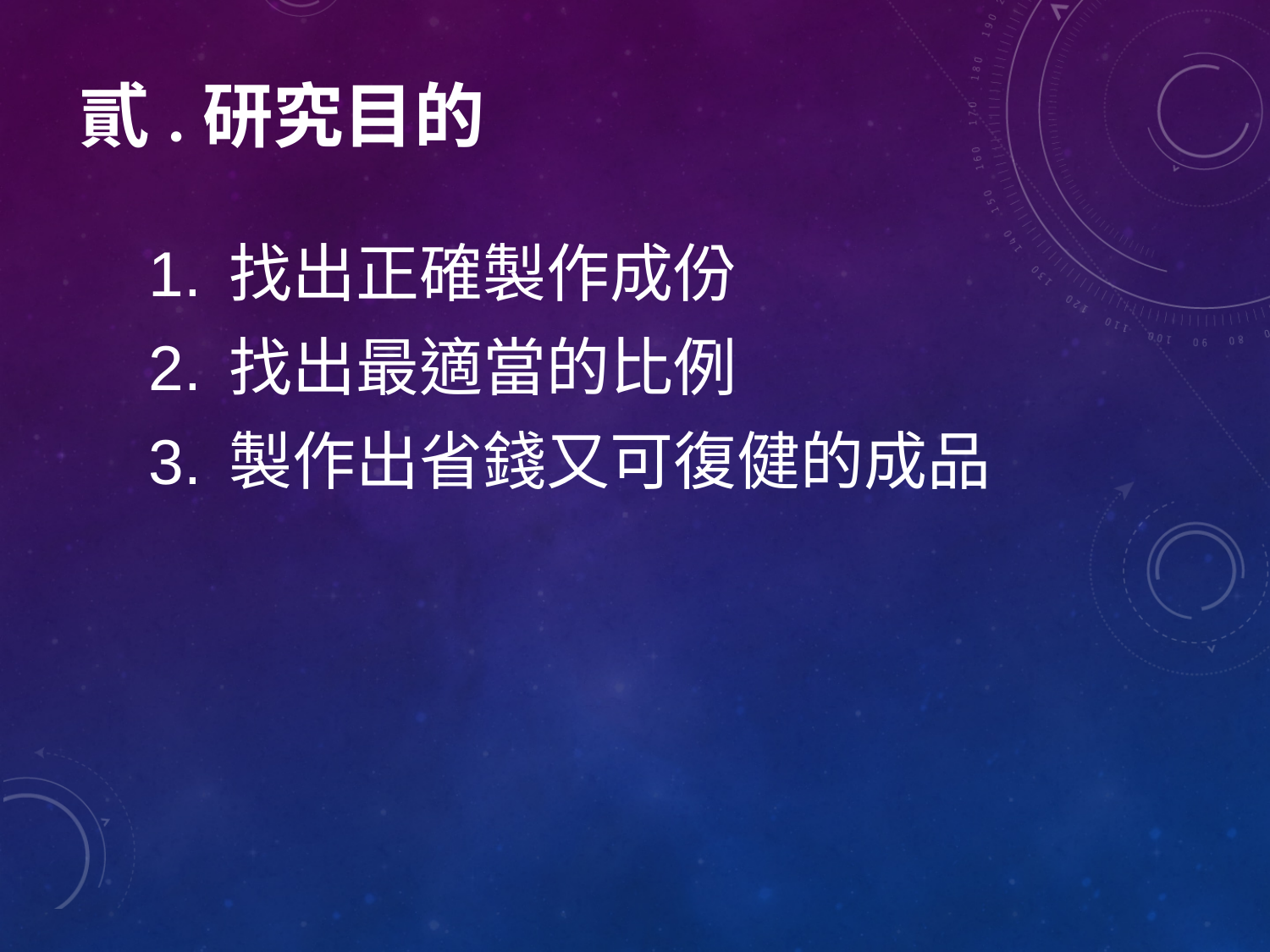

# 貳.研究目的
找出正確製作成份
找出最適當的比例
製作出省錢又可復健的成品